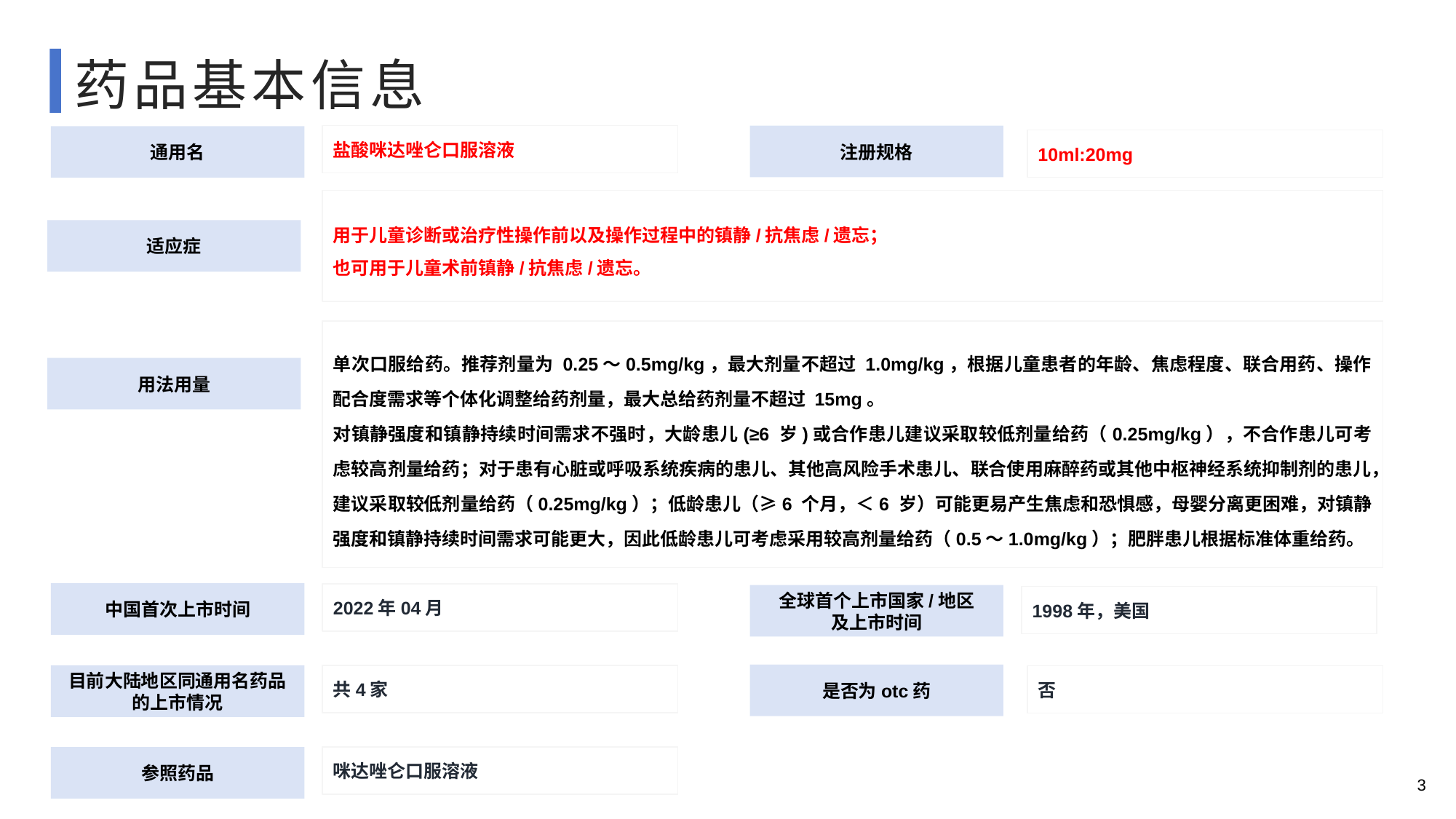

# 药品基本信息
注册规格
盐酸咪达唑仑口服溶液
通用名
10ml:20mg
用于儿童诊断或治疗性操作前以及操作过程中的镇静/抗焦虑/遗忘；
也可用于儿童术前镇静/抗焦虑/遗忘。
适应症
单次口服给药。推荐剂量为 0.25～0.5mg/kg，最大剂量不超过 1.0mg/kg，根据儿童患者的年龄、焦虑程度、联合用药、操作配合度需求等个体化调整给药剂量，最大总给药剂量不超过 15mg。
对镇静强度和镇静持续时间需求不强时，大龄患儿(≥6 岁)或合作患儿建议采取较低剂量给药（0.25mg/kg），不合作患儿可考虑较高剂量给药；对于患有心脏或呼吸系统疾病的患儿、其他高风险手术患儿、联合使用麻醉药或其他中枢神经系统抑制剂的患儿，建议采取较低剂量给药（0.25mg/kg）；低龄患儿（≥6 个月，＜6 岁）可能更易产生焦虑和恐惧感，母婴分离更困难，对镇静强度和镇静持续时间需求可能更大，因此低龄患儿可考虑采用较高剂量给药（0.5～1.0mg/kg）；肥胖患儿根据标准体重给药。
用法用量
中国首次上市时间
2022年04月
全球首个上市国家/地区
及上市时间
1998年，美国
是否为otc药
目前大陆地区同通用名药品的上市情况
共4家
否
参照药品
咪达唑仑口服溶液